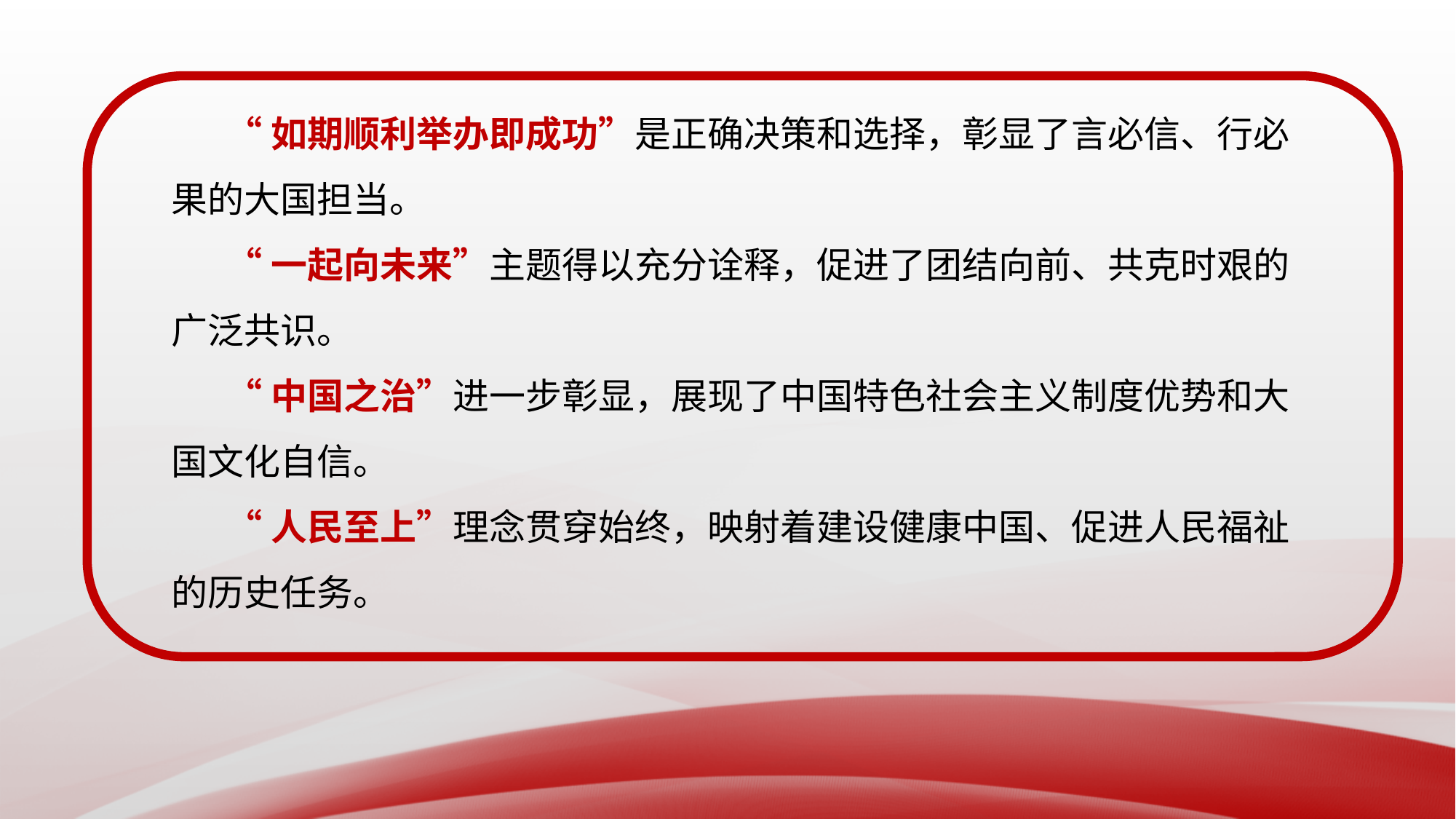

“如期顺利举办即成功”是正确决策和选择，彰显了言必信、行必果的大国担当。
“一起向未来”主题得以充分诠释，促进了团结向前、共克时艰的广泛共识。
“中国之治”进一步彰显，展现了中国特色社会主义制度优势和大国文化自信。
“人民至上”理念贯穿始终，映射着建设健康中国、促进人民福祉的历史任务。